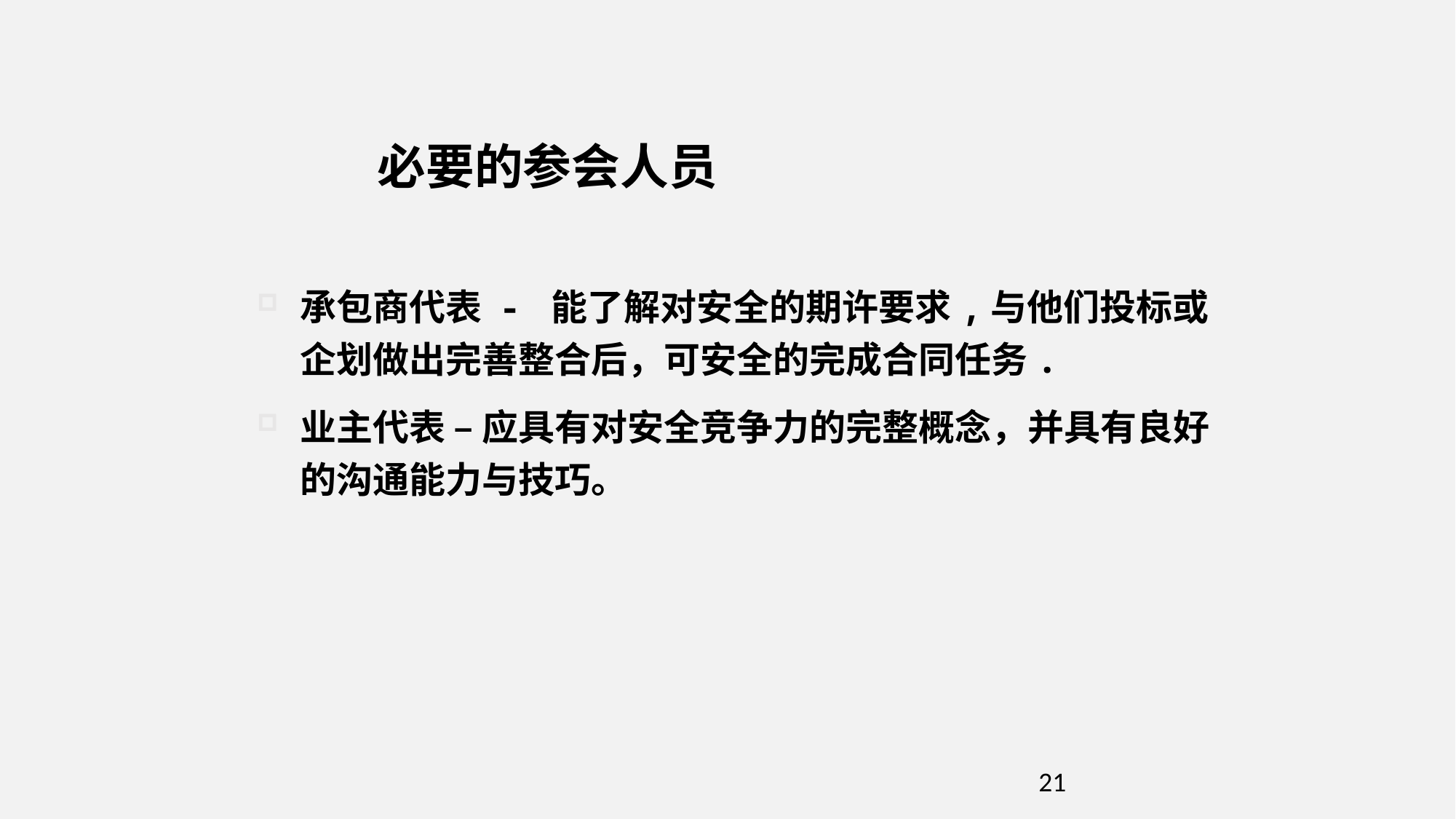

# 必要的参会人员
承包商代表 - 能了解对安全的期许要求,与他们投标或企划做出完善整合后，可安全的完成合同任务.
业主代表 – 应具有对安全竞争力的完整概念，并具有良好的沟通能力与技巧。
21